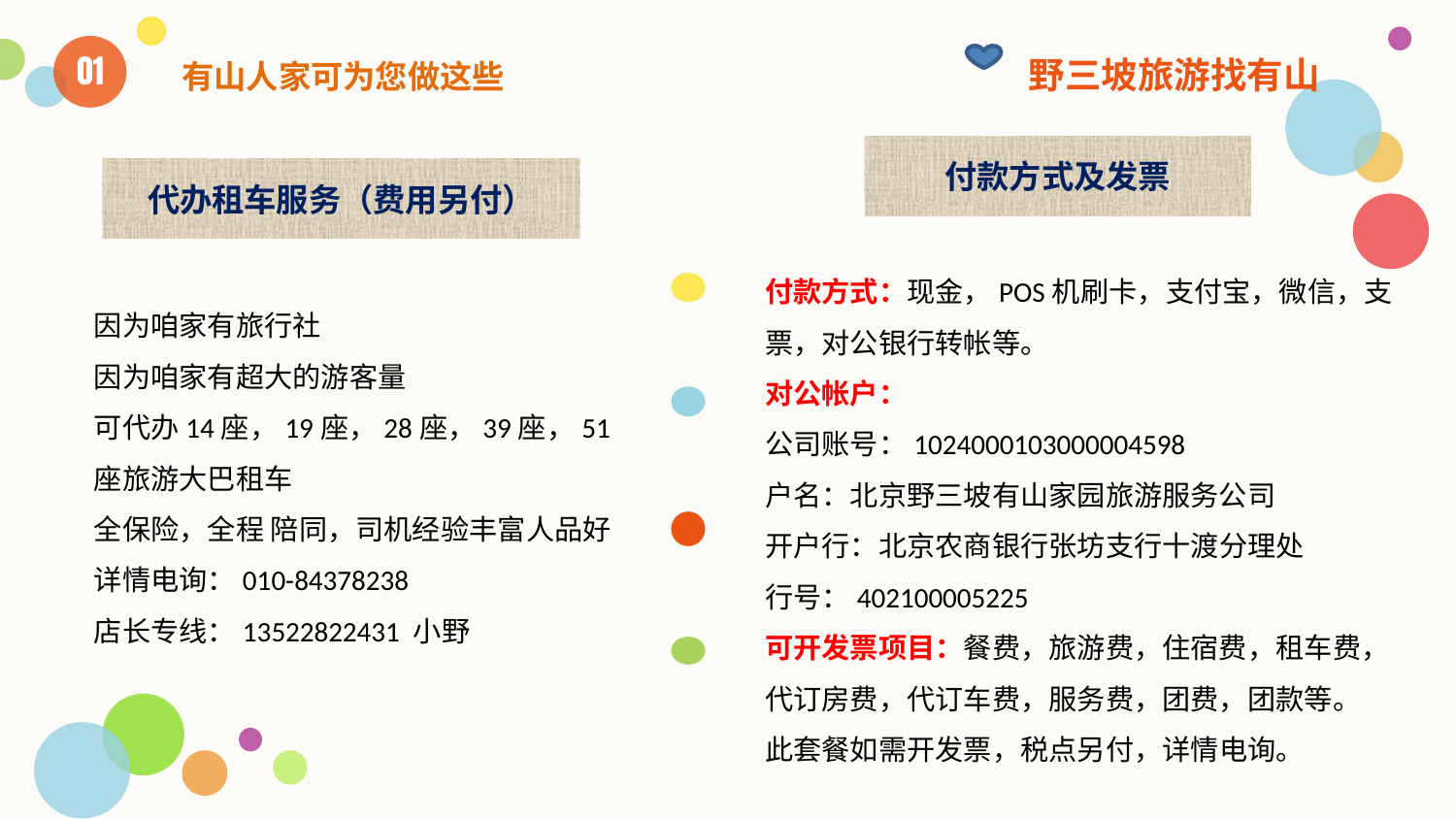

野三坡旅游找有山
01
有山人家可为您做这些

付款方式及发票
代办租车服务（费用另付）

付款方式：现金，POS机刷卡，支付宝，微信，支票，对公银行转帐等。
对公帐户：
公司账号：1024000103000004598
户名：北京野三坡有山家园旅游服务公司
开户行：北京农商银行张坊支行十渡分理处
行号：402100005225
可开发票项目：餐费，旅游费，住宿费，租车费，代订房费，代订车费，服务费，团费，团款等。
此套餐如需开发票，税点另付，详情电询。

因为咱家有旅行社
因为咱家有超大的游客量
可代办14座，19座，28座，39座，51座旅游大巴租车
全保险，全程 陪同，司机经验丰富人品好
详情电询：010-84378238
店长专线：13522822431 小野